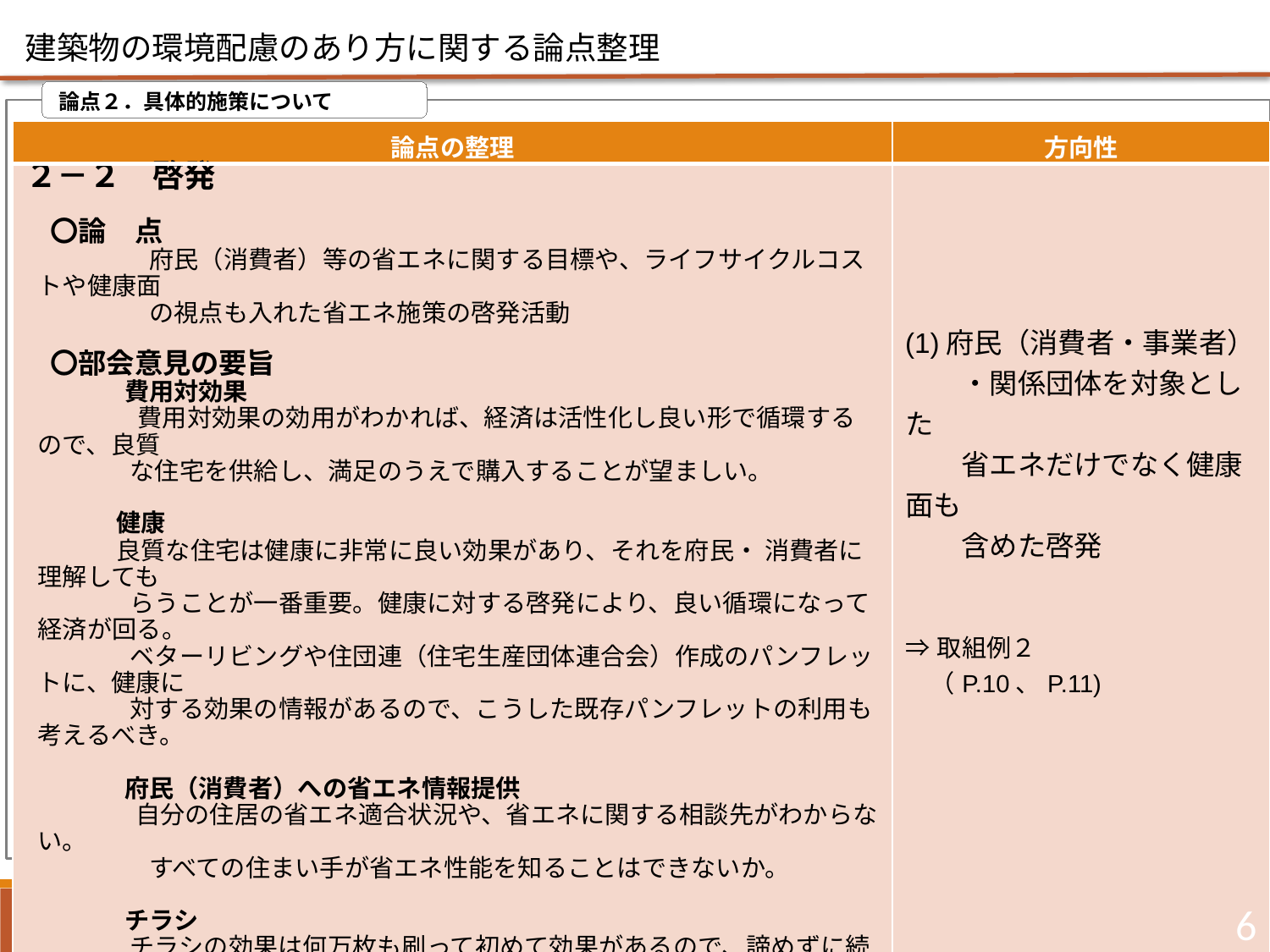

建築物の環境配慮のあり方に関する論点整理
 論点２．具体的施策について

| 論点の整理 | 方向性 |
| --- | --- |
| ２－２　啓発 　 　〇論　点 　　　　　府民（消費者）等の省エネに関する目標や、ライフサイクルコストや健康面 　　　　　の視点も入れた省エネ施策の啓発活動　 　〇部会意見の要旨 　　　　費用対効果 　　　　費用対効果の効用がわかれば、経済は活性化し良い形で循環するので、良質 　　　　 な住宅を供給し、満足のうえで購入することが望ましい。 　　　 　　　 健康 　　　 良質な住宅は健康に非常に良い効果があり、それを府民・ 消費者に理解しても 　　　　 らうことが一番重要。健康に対する啓発により、良い循環になって経済が回る。 　　　　 ベターリビングや住団連（住宅生産団体連合会）作成のパンフレットに、健康に 　　　　 対する効果の情報があるので、こうした既存パンフレットの利用も考えるべき。 　　 　　　　府民（消費者）への省エネ情報提供 　　　　 自分の住居の省エネ適合状況や、省エネに関する相談先がわからない。　　 　　　　　すべての住まい手が省エネ性能を知ることはできないか。 　　　　チラシ 　　　　 チラシの効果は何万枚も刷って初めて効果があるので、諦めずに続けることが重要。 　　　　ラベリング 　　　　 ラベリングによって一般の方々の意識は高まるが、望まない人もいるので難しい。 | (1)府民（消費者・事業者） 　　・関係団体を対象とした 　　省エネだけでなく健康面も 　　含めた啓発 　 ⇒取組例２ 　（P.10、P.11) |
6
住宅まちづくり部